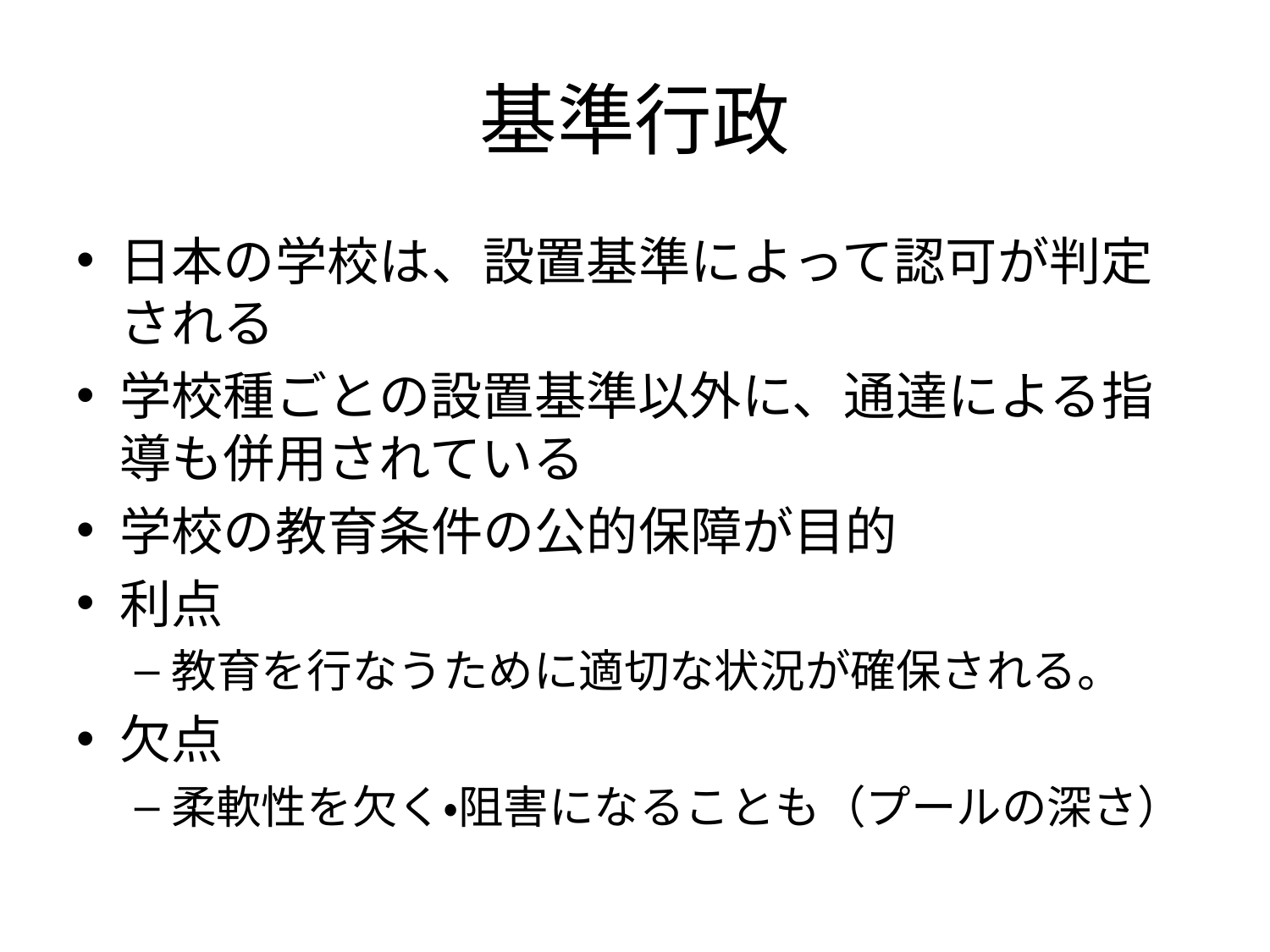

# 基準行政
日本の学校は、設置基準によって認可が判定される
学校種ごとの設置基準以外に、通達による指導も併用されている
学校の教育条件の公的保障が目的
利点
教育を行なうために適切な状況が確保される。
欠点
柔軟性を欠く・阻害になることも（プールの深さ）